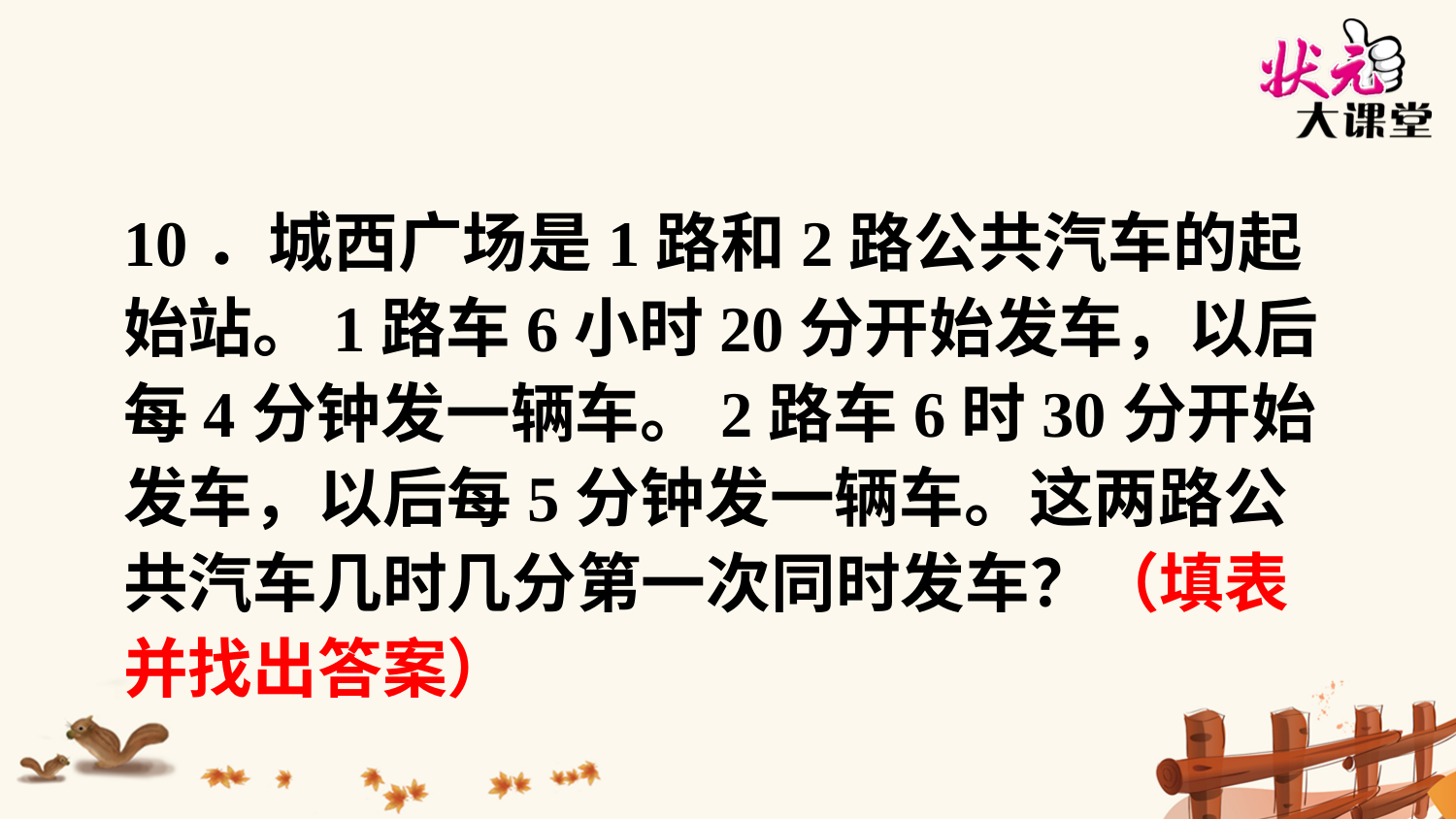

10．城西广场是1路和2路公共汽车的起始站。1路车6小时20分开始发车，以后每4分钟发一辆车。2路车6时30分开始发车，以后每5分钟发一辆车。这两路公共汽车几时几分第一次同时发车？（填表并找出答案）